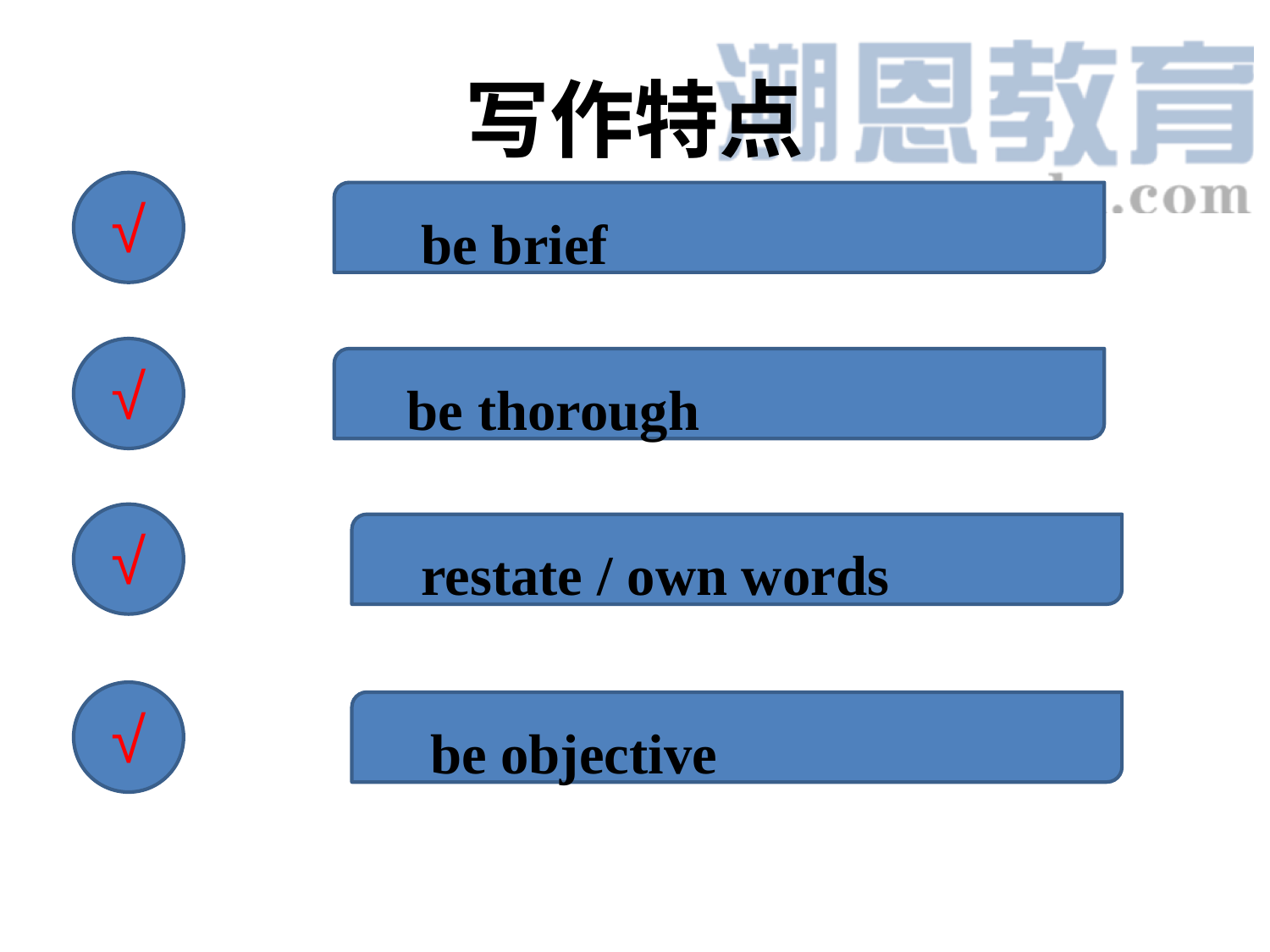

# 写作特点
√

be brief
√

be thorough
√

restate / own words
√

be objective